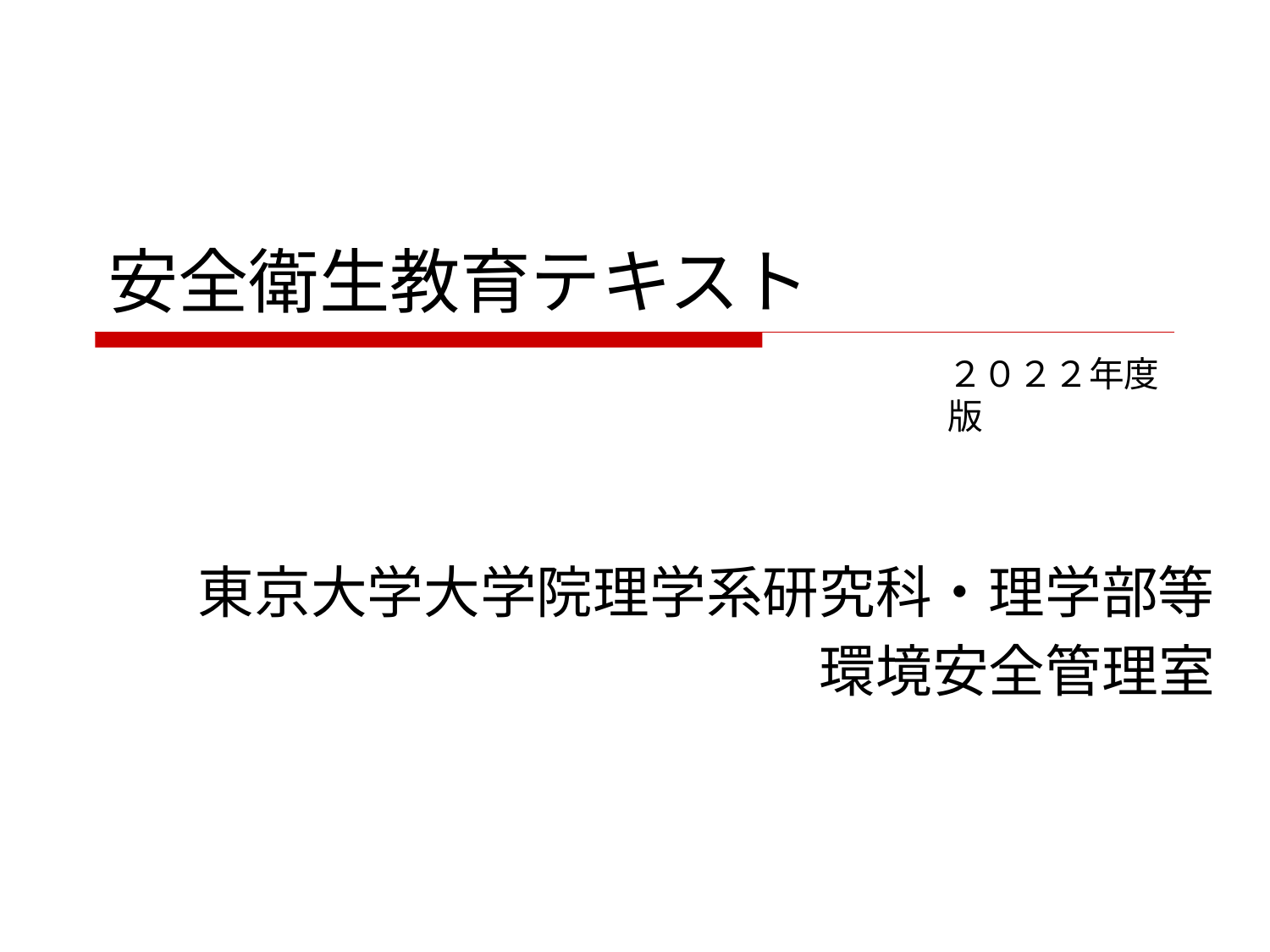

# 安全衛生教育テキスト
２０２２年度版

東京大学大学院理学系研究科・理学部等
環境安全管理室